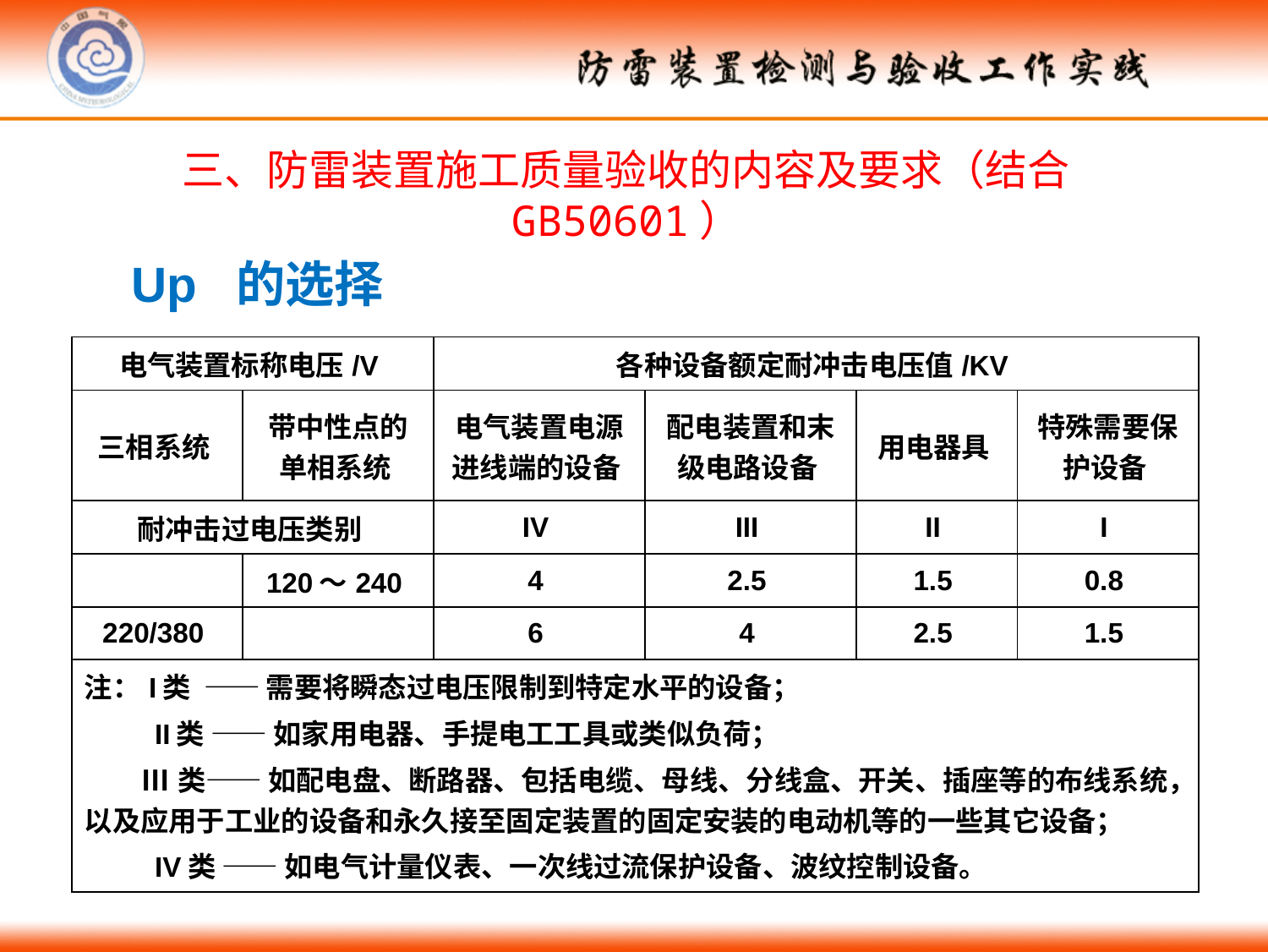

三、防雷装置施工质量验收的内容及要求（结合GB50601）
Up  的选择
| 电气装置标称电压/V |  | 各种设备额定耐冲击电压值/KV |  |  |  |
| --- | --- | --- | --- | --- | --- |
| 三相系统 | 带中性点的单相系统 | 电气装置电源进线端的设备 | 配电装置和末级电路设备 | 用电器具 | 特殊需要保护设备 |
| 耐冲击过电压类别 |  | IV | III | II | I |
|  | 120～240 | 4 | 2.5 | 1.5 | 0.8 |
| 220/380 |  | 6 | 4 | 2.5 | 1.5 |
| 注：I类 —— 需要将瞬态过电压限制到特定水平的设备； II类 —— 如家用电器、手提电工工具或类似负荷； Ⅲ类—— 如配电盘、断路器、包括电缆、母线、分线盒、开关、插座等的布线系统，以及应用于工业的设备和永久接至固定装置的固定安装的电动机等的一些其它设备； IV类 —— 如电气计量仪表、一次线过流保护设备、波纹控制设备。 |  |  |  |  |  |